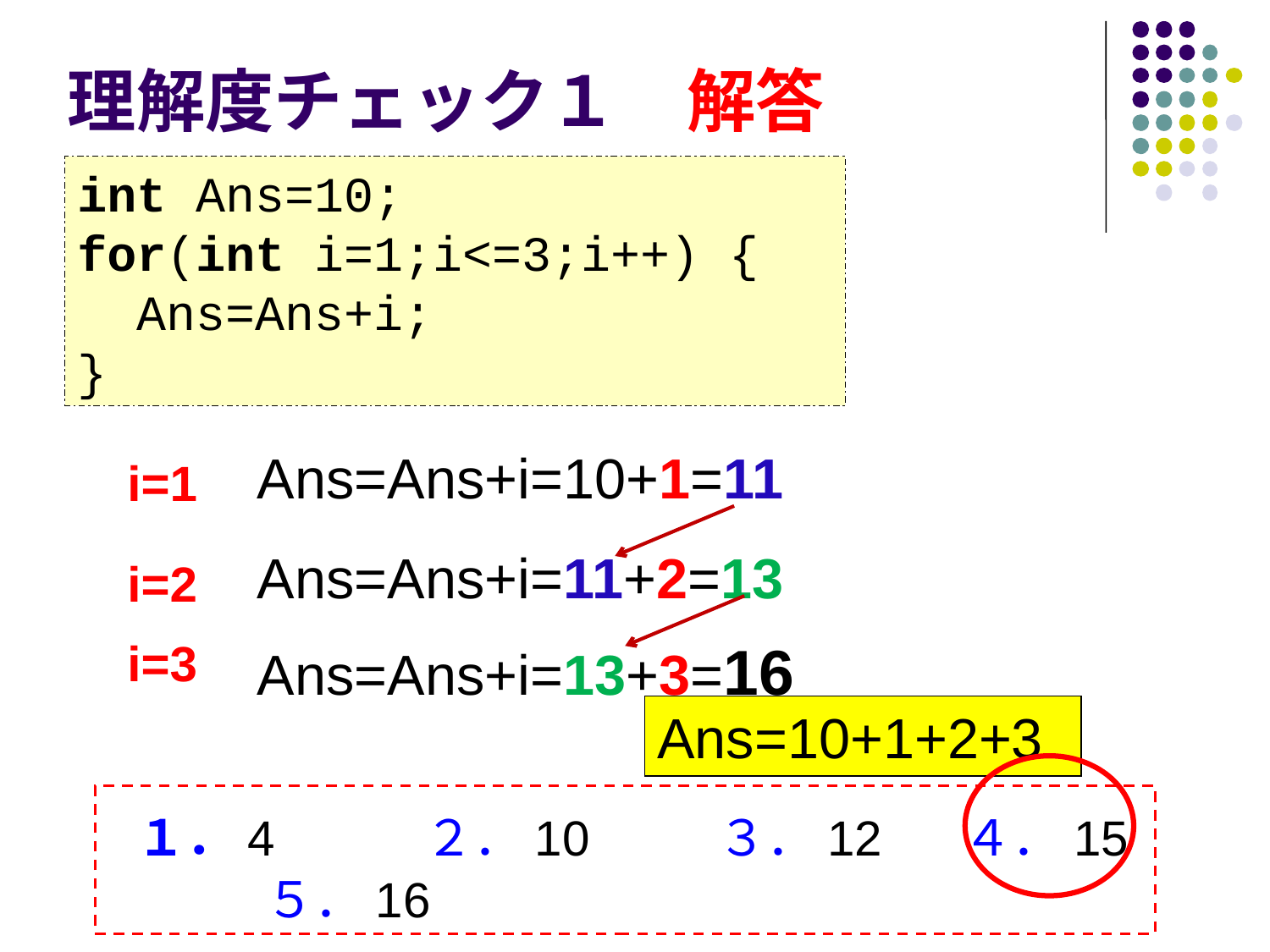

# 理解度チェック１　解答
int Ans=10;
for(int i=1;i<=3;i++) {
  Ans=Ans+i;
}
Ans=Ans+i=10+1=11
i=1
Ans=Ans+i=11+2=13
i=2
i=3
Ans=Ans+i=13+3=16
Ans=10+1+2+3

 １．4    　   ２．10    　 ３．12     ４．15        ５．16